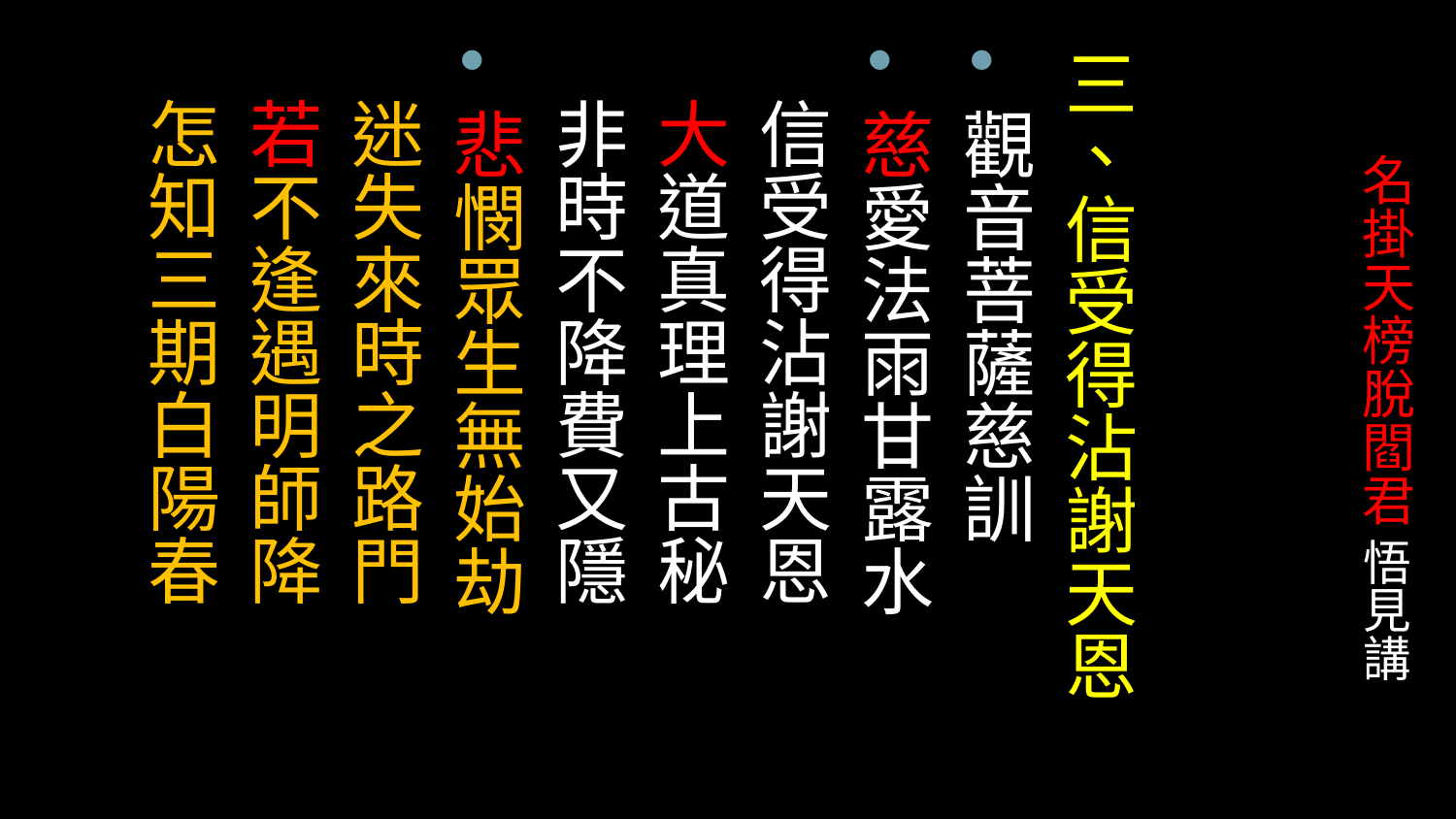

三、信受得沾謝天恩
觀音菩薩慈訓
慈愛法雨甘露水
  信受得沾謝天恩
  大道真理上古秘
  非時不降費又隱
悲憫眾生無始劫
  迷失來時之路門
  若不逢遇明師降
  怎知三期白陽春

# 名掛天榜脫閻君 悟見講